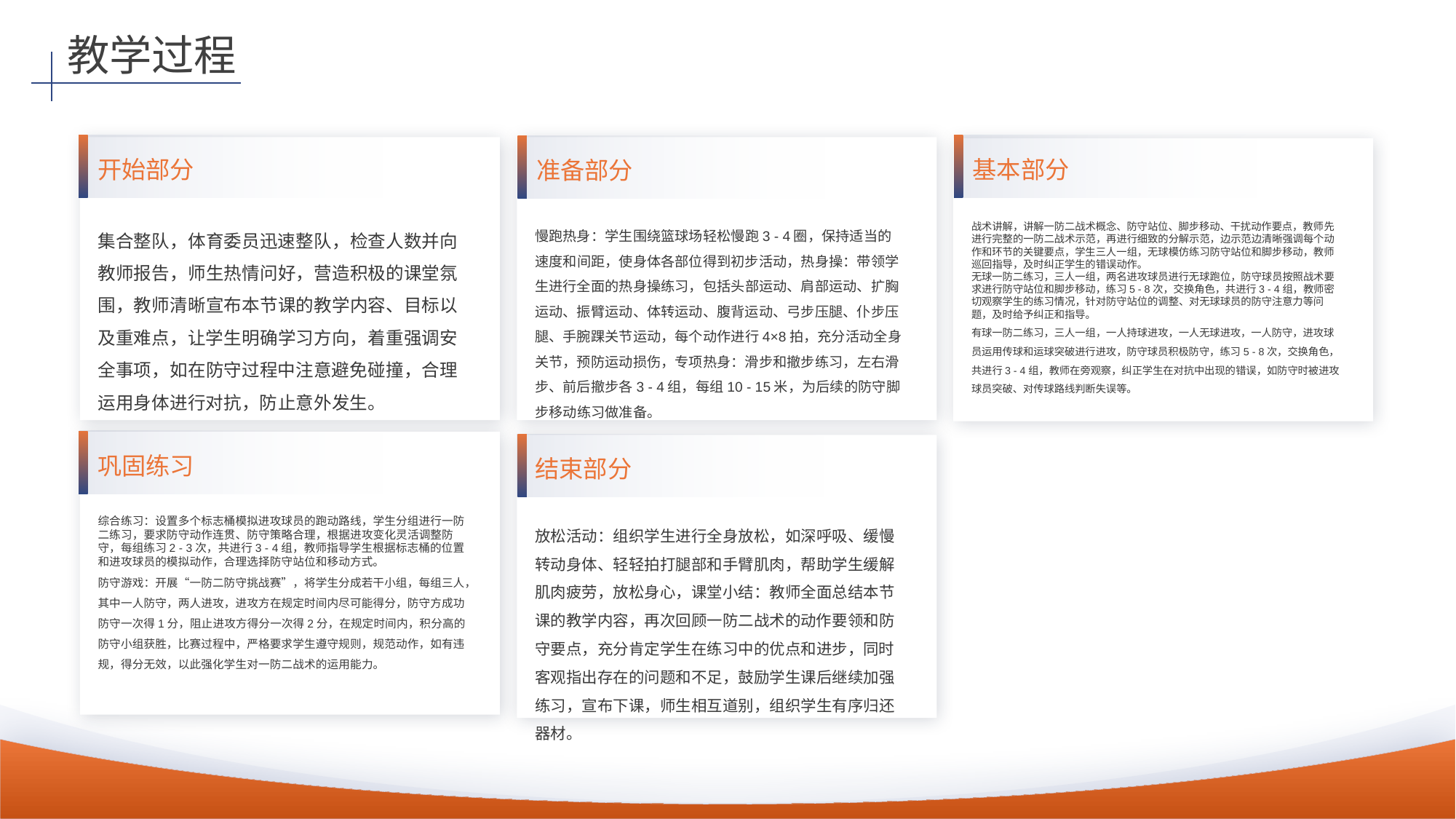

教学过程

开始部分
基本部分
准备部分

集合整队，体育委员迅速整队，检查人数并向教师报告，师生热情问好，营造积极的课堂氛围，教师清晰宣布本节课的教学内容、目标以及重难点，让学生明确学习方向，着重强调安全事项，如在防守过程中注意避免碰撞，合理运用身体进行对抗，防止意外发生。
慢跑热身：学生围绕篮球场轻松慢跑3 - 4圈，保持适当的速度和间距，使身体各部位得到初步活动，热身操：带领学生进行全面的热身操练习，包括头部运动、肩部运动、扩胸运动、振臂运动、体转运动、腹背运动、弓步压腿、仆步压腿、手腕踝关节运动，每个动作进行4×8拍，充分活动全身关节，预防运动损伤，专项热身：滑步和撤步练习，左右滑步、前后撤步各3 - 4组，每组10 - 15米，为后续的防守脚步移动练习做准备。
战术讲解，讲解一防二战术概念、防守站位、脚步移动、干扰动作要点，教师先进行完整的一防二战术示范，再进行细致的分解示范，边示范边清晰强调每个动作和环节的关键要点，学生三人一组，无球模仿练习防守站位和脚步移动，教师巡回指导，及时纠正学生的错误动作。
无球一防二练习，三人一组，两名进攻球员进行无球跑位，防守球员按照战术要求进行防守站位和脚步移动，练习5 - 8次，交换角色，共进行3 - 4组，教师密切观察学生的练习情况，针对防守站位的调整、对无球球员的防守注意力等问题，及时给予纠正和指导。
有球一防二练习，三人一组，一人持球进攻，一人无球进攻，一人防守，进攻球员运用传球和运球突破进行进攻，防守球员积极防守，练习5 - 8次，交换角色，共进行3 - 4组，教师在旁观察，纠正学生在对抗中出现的错误，如防守时被进攻球员突破、对传球路线判断失误等。

巩固练习

结束部分
综合练习：设置多个标志桶模拟进攻球员的跑动路线，学生分组进行一防二练习，要求防守动作连贯、防守策略合理，根据进攻变化灵活调整防守，每组练习2 - 3次，共进行3 - 4组，教师指导学生根据标志桶的位置和进攻球员的模拟动作，合理选择防守站位和移动方式。
防守游戏：开展“一防二防守挑战赛”，将学生分成若干小组，每组三人，其中一人防守，两人进攻，进攻方在规定时间内尽可能得分，防守方成功防守一次得1分，阻止进攻方得分一次得2分，在规定时间内，积分高的防守小组获胜，比赛过程中，严格要求学生遵守规则，规范动作，如有违规，得分无效，以此强化学生对一防二战术的运用能力。
放松活动：组织学生进行全身放松，如深呼吸、缓慢转动身体、轻轻拍打腿部和手臂肌肉，帮助学生缓解肌肉疲劳，放松身心，课堂小结：教师全面总结本节课的教学内容，再次回顾一防二战术的动作要领和防守要点，充分肯定学生在练习中的优点和进步，同时客观指出存在的问题和不足，鼓励学生课后继续加强练习，宣布下课，师生相互道别，组织学生有序归还器材。